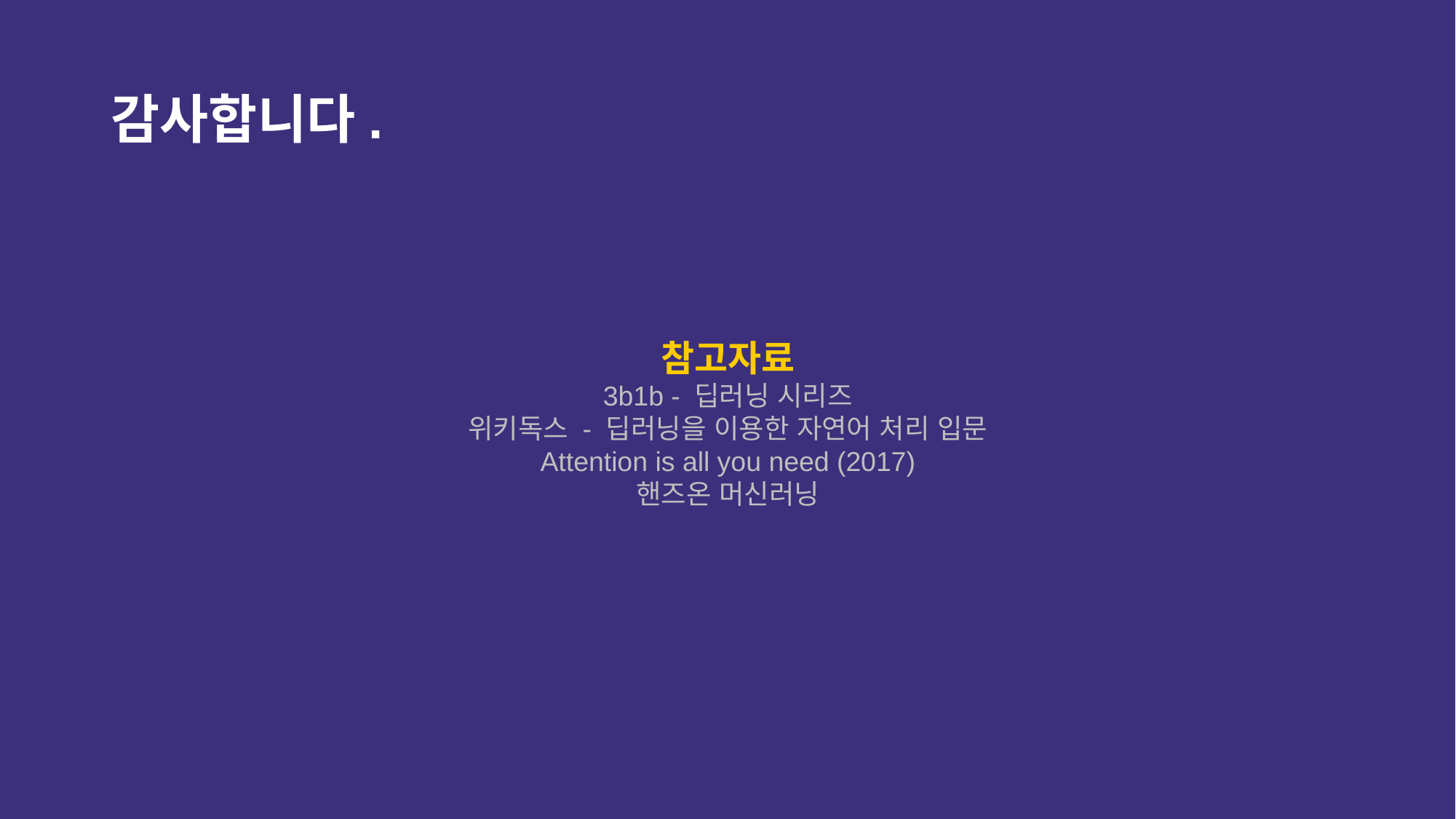

# 감사합니다.

참고자료
3b1b - 딥러닝 시리즈
위키독스 - 딥러닝을 이용한 자연어 처리 입문
Attention is all you need (2017)
핸즈온 머신러닝